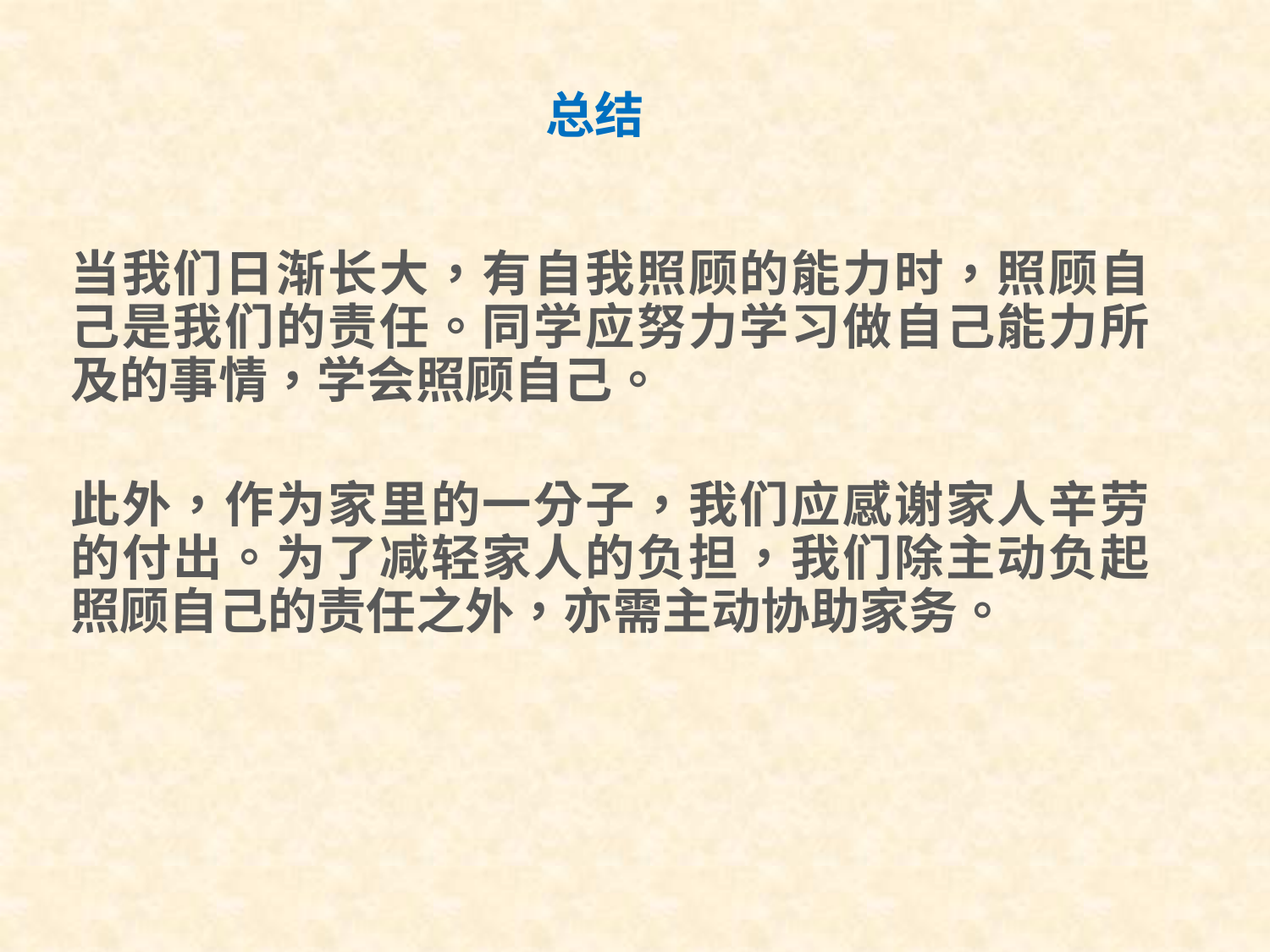

# 总结
当我们日渐长大，有自我照顾的能力时，照顾自己是我们的责任。同学应努力学习做自己能力所及的事情，学会照顾自己。

此外，作为家里的一分子，我们应感谢家人辛劳的付出。为了减轻家人的负担，我们除主动负起照顾自己的责任之外，亦需主动协助家务。